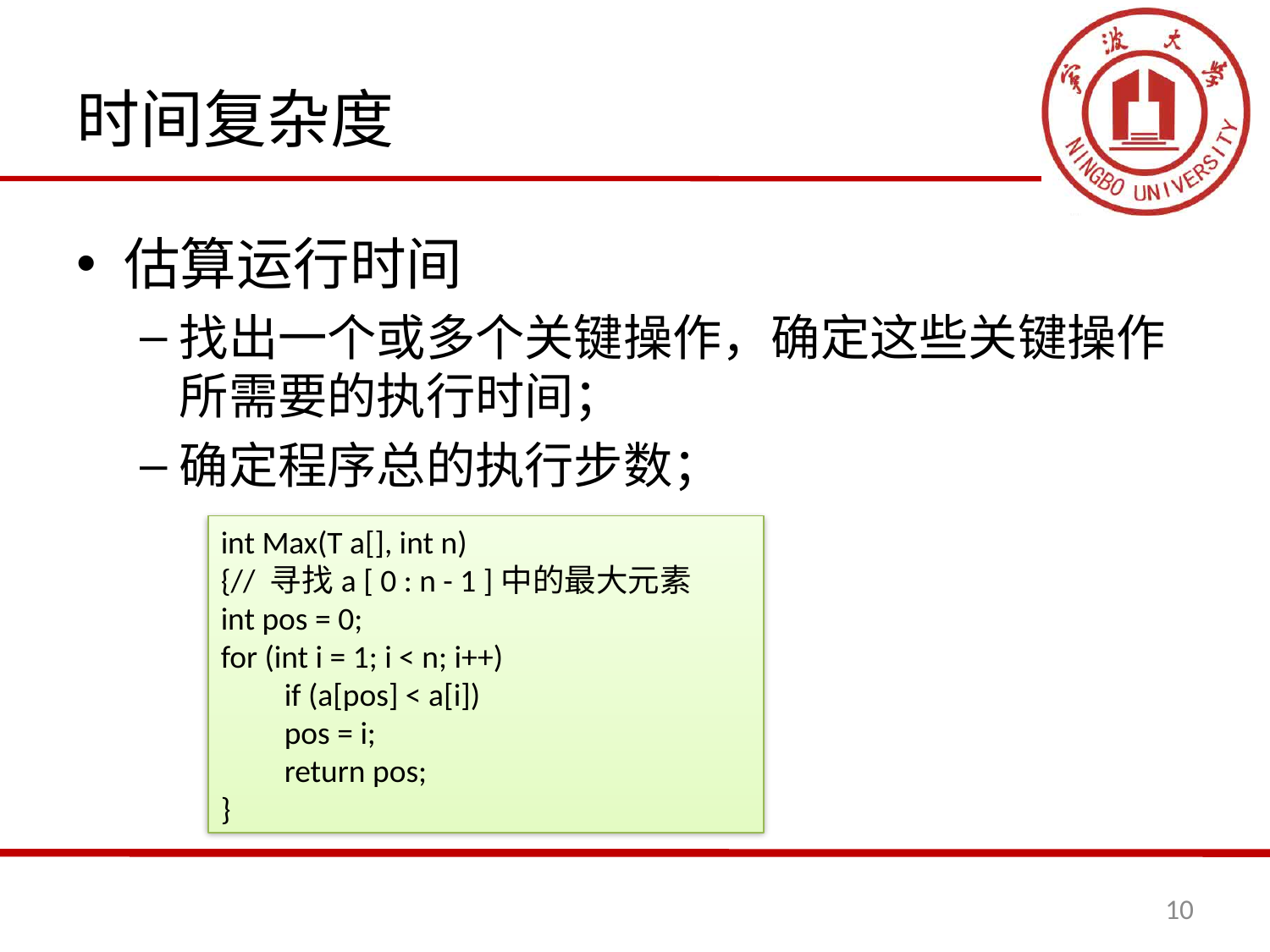

# 时间复杂度
估算运行时间
找出一个或多个关键操作，确定这些关键操作所需要的执行时间；
确定程序总的执行步数；
int Max(T a[], int n)
{// 寻找a [ 0 : n - 1 ]中的最大元素
int pos = 0;
for (int i = 1; i < n; i++)
if (a[pos] < a[i])
pos = i;
return pos;
}
10